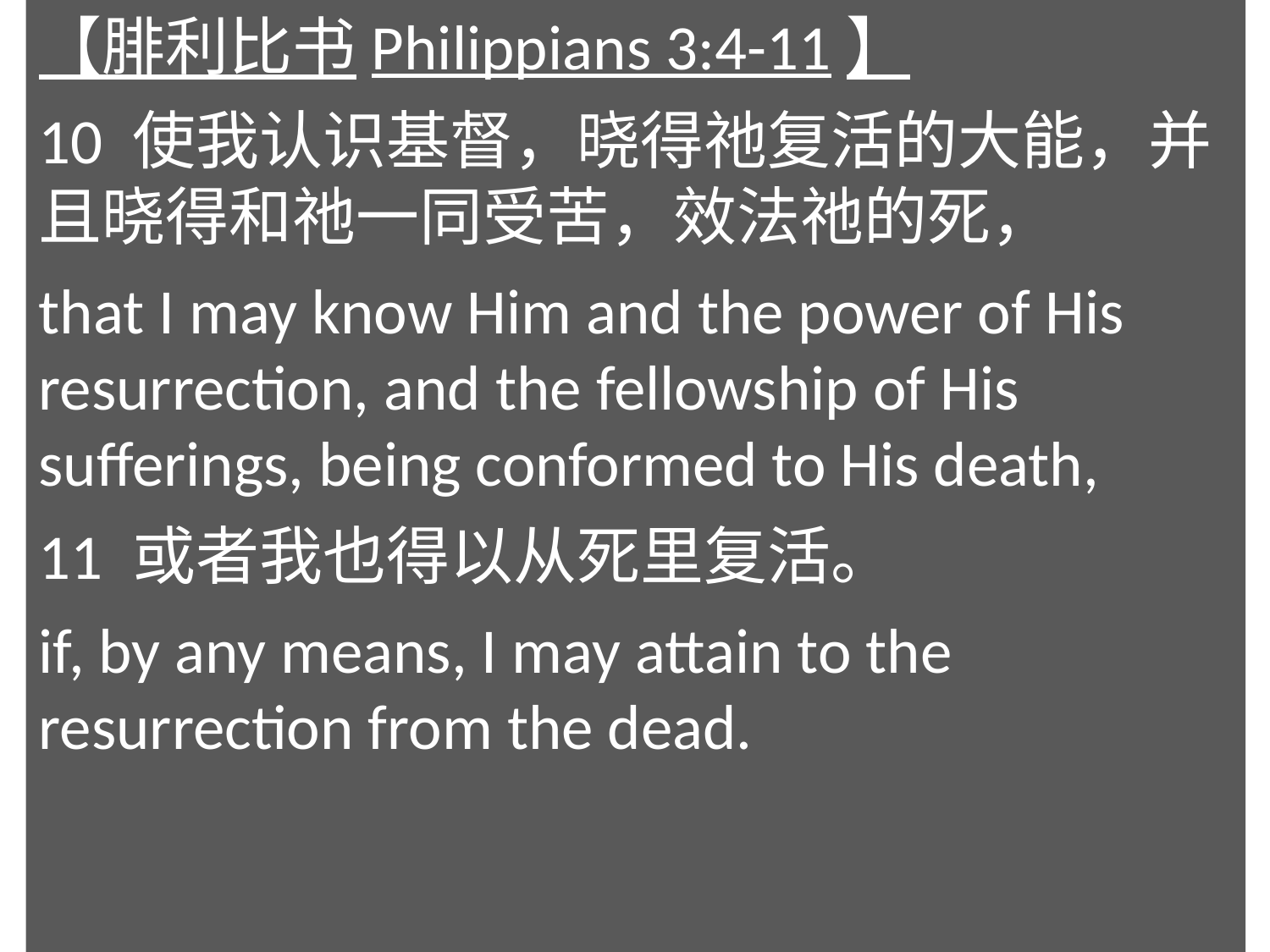

【腓利比书Philippians 3:4-11】
10 使我认识基督，晓得祂复活的大能，并且晓得和祂一同受苦，效法祂的死，
that I may know Him and the power of His resurrection, and the fellowship of His sufferings, being conformed to His death,
11 或者我也得以从死里复活。
if, by any means, I may attain to the resurrection from the dead.